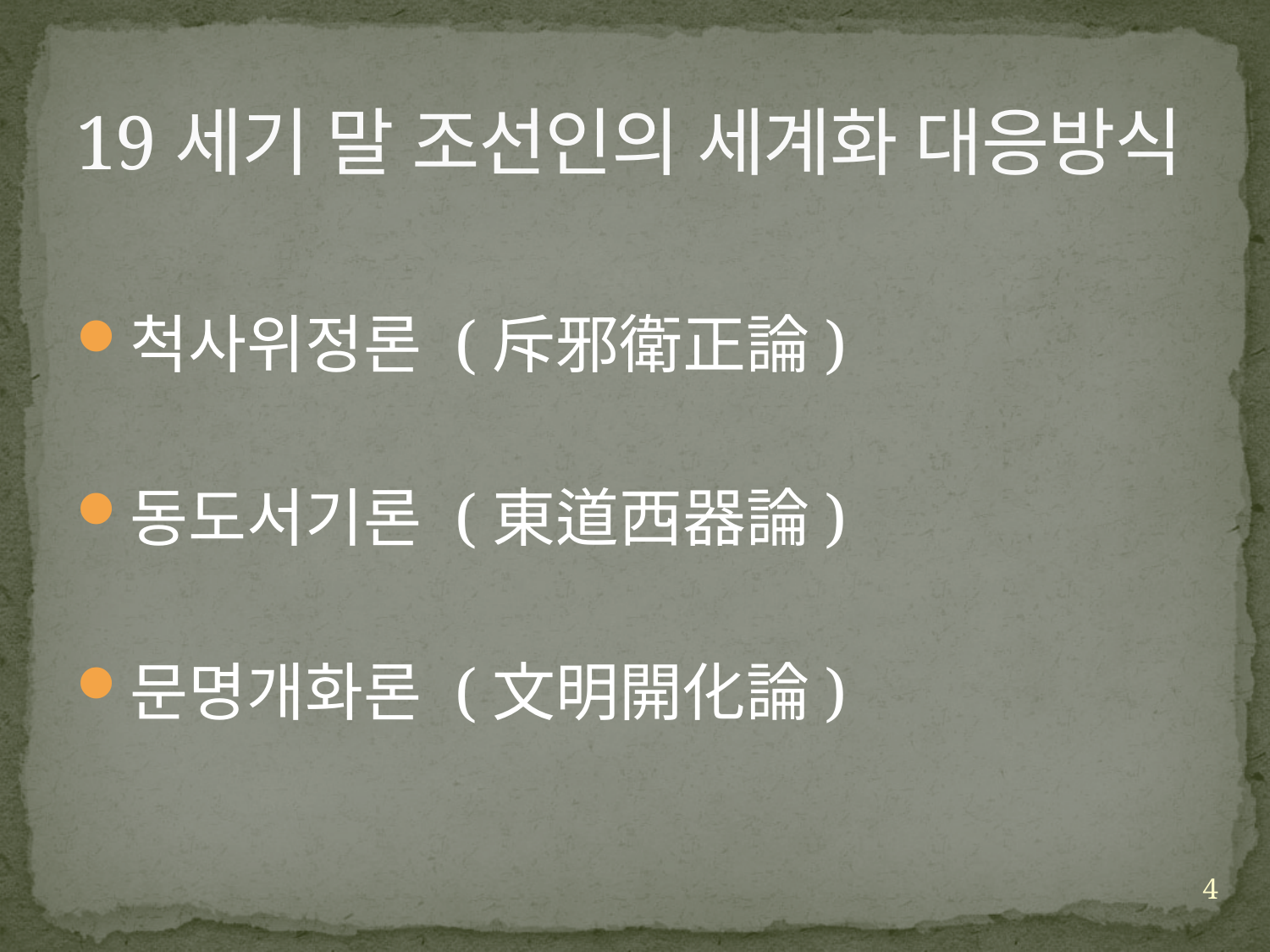

# 19세기 말 조선인의 세계화 대응방식

척사위정론 (斥邪衛正論)

동도서기론 (東道西器論)

문명개화론 (文明開化論)
4